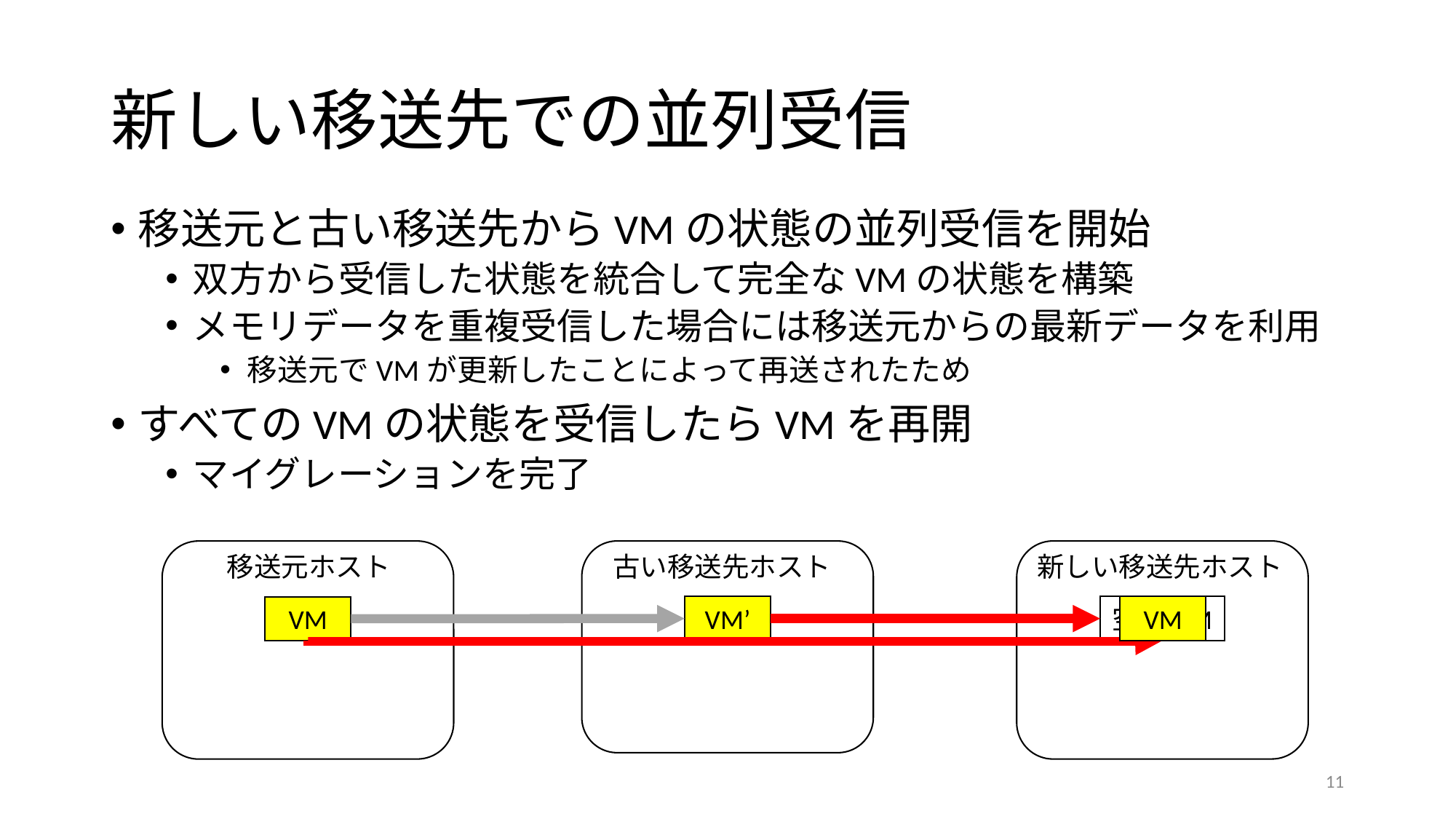

# 新しい移送先での並列受信
移送元と古い移送先からVMの状態の並列受信を開始
双方から受信した状態を統合して完全なVMの状態を構築
メモリデータを重複受信した場合には移送元からの最新データを利用
移送元でVMが更新したことによって再送されたため
すべてのVMの状態を受信したらVMを再開
マイグレーションを完了

移送元ホスト
古い移送先ホスト
新しい移送先ホスト
VM
VM’
空のVM
VM
VM
11